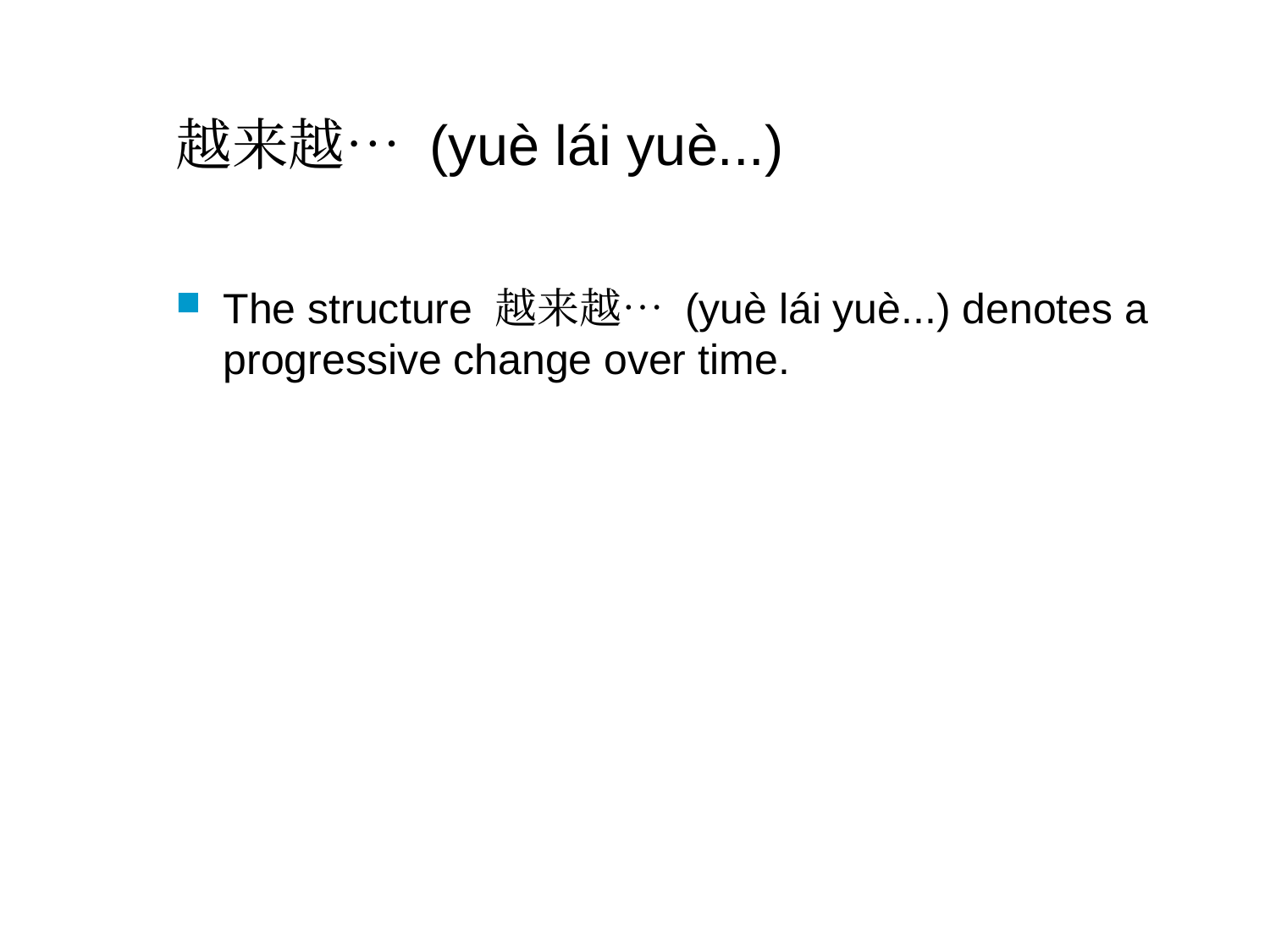

# 越来越… (yuè lái yuè...)
The structure 越来越… (yuè lái yuè...) denotes a progressive change over time.